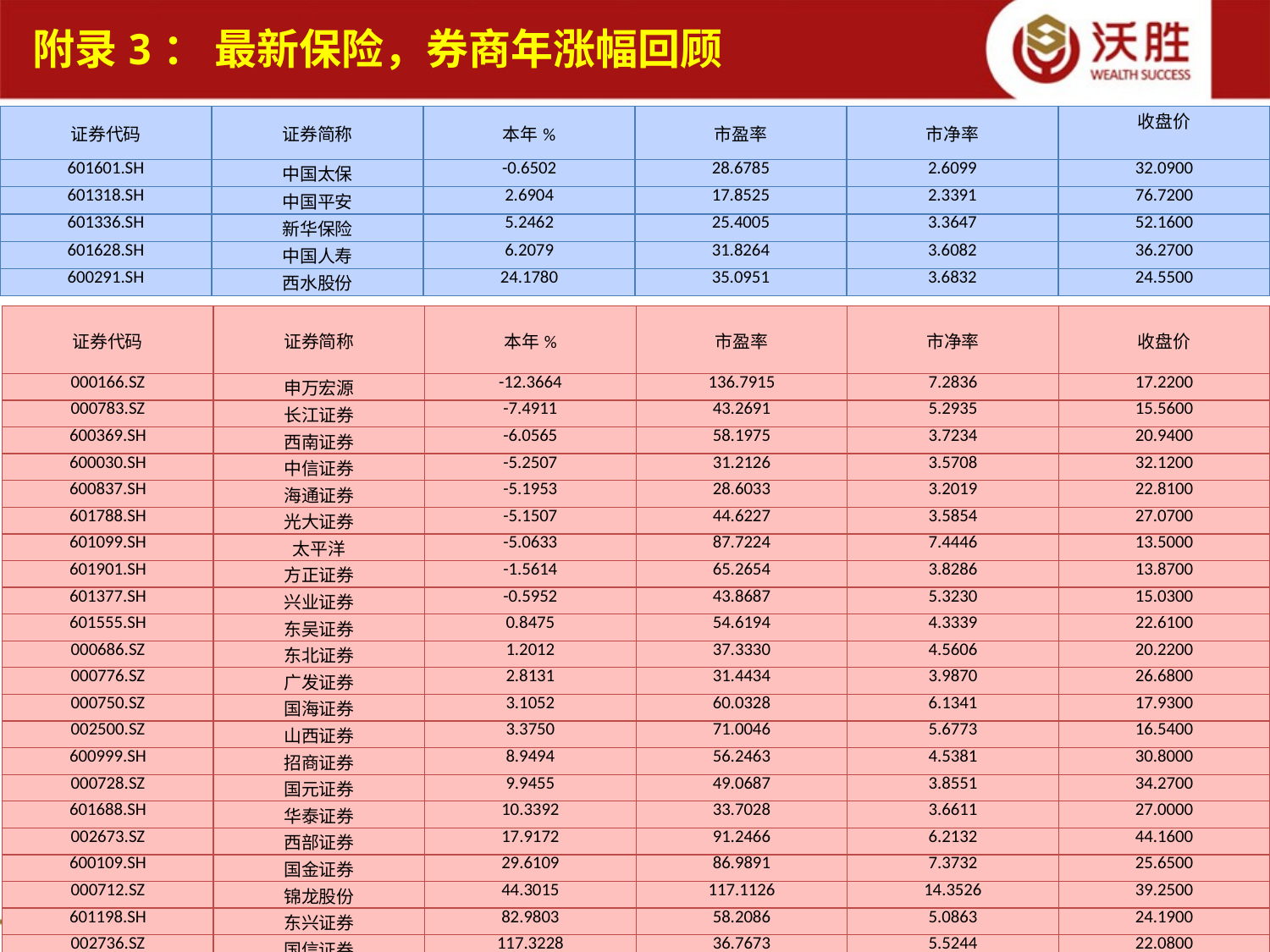

附录3： 最新保险，券商年涨幅回顾
| 证券代码 | 证券简称 | 本年% | 市盈率 | 市净率 | 收盘价 |
| --- | --- | --- | --- | --- | --- |
| 601601.SH | 中国太保 | -0.6502 | 28.6785 | 2.6099 | 32.0900 |
| 601318.SH | 中国平安 | 2.6904 | 17.8525 | 2.3391 | 76.7200 |
| 601336.SH | 新华保险 | 5.2462 | 25.4005 | 3.3647 | 52.1600 |
| 601628.SH | 中国人寿 | 6.2079 | 31.8264 | 3.6082 | 36.2700 |
| 600291.SH | 西水股份 | 24.1780 | 35.0951 | 3.6832 | 24.5500 |
| 证券代码 | 证券简称 | 本年% | 市盈率 | 市净率 | 收盘价 |
| --- | --- | --- | --- | --- | --- |
| 000166.SZ | 申万宏源 | -12.3664 | 136.7915 | 7.2836 | 17.2200 |
| 000783.SZ | 长江证券 | -7.4911 | 43.2691 | 5.2935 | 15.5600 |
| 600369.SH | 西南证券 | -6.0565 | 58.1975 | 3.7234 | 20.9400 |
| 600030.SH | 中信证券 | -5.2507 | 31.2126 | 3.5708 | 32.1200 |
| 600837.SH | 海通证券 | -5.1953 | 28.6033 | 3.2019 | 22.8100 |
| 601788.SH | 光大证券 | -5.1507 | 44.6227 | 3.5854 | 27.0700 |
| 601099.SH | 太平洋 | -5.0633 | 87.7224 | 7.4446 | 13.5000 |
| 601901.SH | 方正证券 | -1.5614 | 65.2654 | 3.8286 | 13.8700 |
| 601377.SH | 兴业证券 | -0.5952 | 43.8687 | 5.3230 | 15.0300 |
| 601555.SH | 东吴证券 | 0.8475 | 54.6194 | 4.3339 | 22.6100 |
| 000686.SZ | 东北证券 | 1.2012 | 37.3330 | 4.5606 | 20.2200 |
| 000776.SZ | 广发证券 | 2.8131 | 31.4434 | 3.9870 | 26.6800 |
| 000750.SZ | 国海证券 | 3.1052 | 60.0328 | 6.1341 | 17.9300 |
| 002500.SZ | 山西证券 | 3.3750 | 71.0046 | 5.6773 | 16.5400 |
| 600999.SH | 招商证券 | 8.9494 | 56.2463 | 4.5381 | 30.8000 |
| 000728.SZ | 国元证券 | 9.9455 | 49.0687 | 3.8551 | 34.2700 |
| 601688.SH | 华泰证券 | 10.3392 | 33.7028 | 3.6611 | 27.0000 |
| 002673.SZ | 西部证券 | 17.9172 | 91.2466 | 6.2132 | 44.1600 |
| 600109.SH | 国金证券 | 29.6109 | 86.9891 | 7.3732 | 25.6500 |
| 000712.SZ | 锦龙股份 | 44.3015 | 117.1126 | 14.3526 | 39.2500 |
| 601198.SH | 东兴证券 | 82.9803 | 58.2086 | 5.0863 | 24.1900 |
| 002736.SZ | 国信证券 | 117.3228 | 36.7673 | 5.5244 | 22.0800 |
19